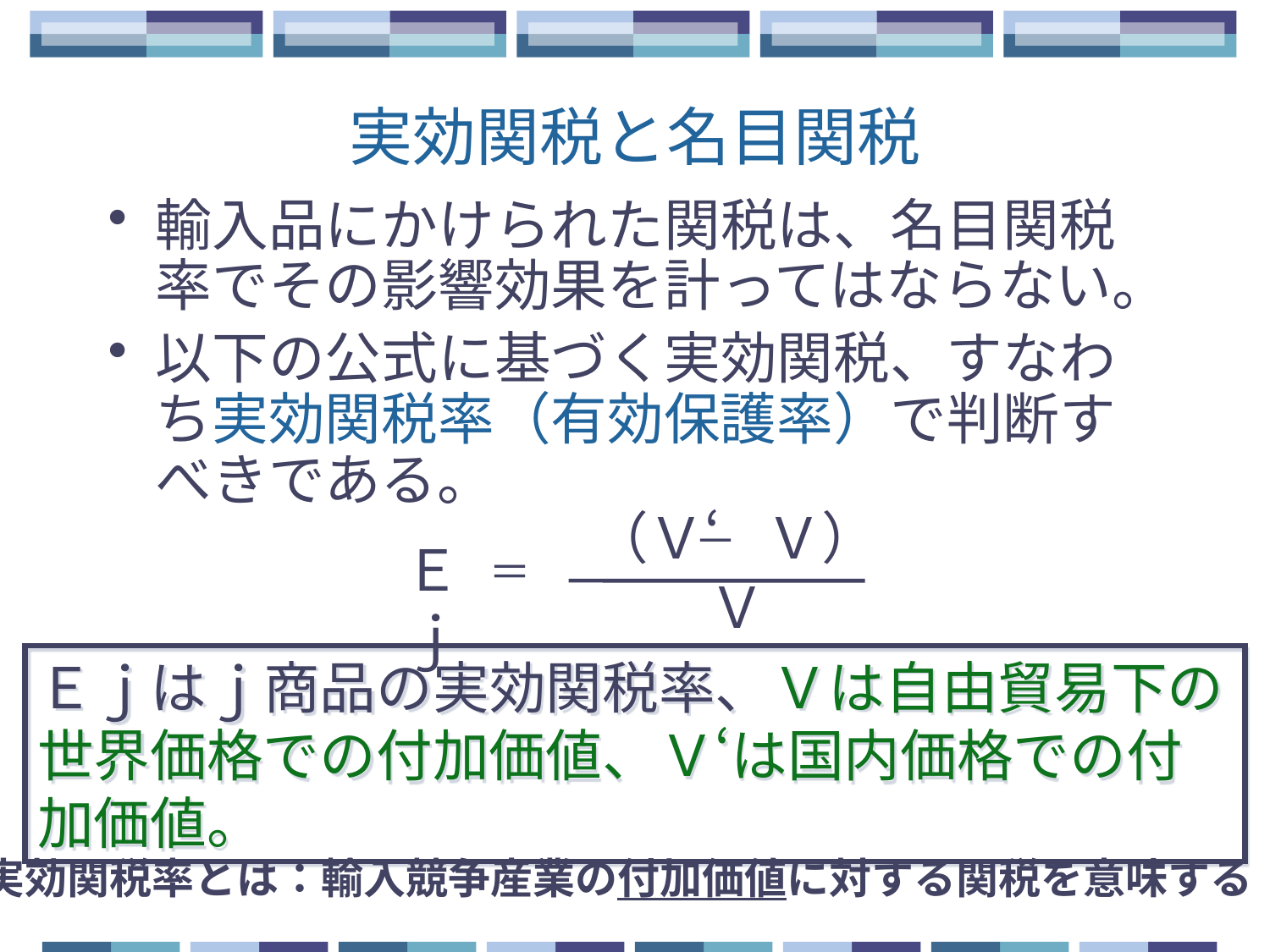

# 実効関税と名目関税
輸入品にかけられた関税は、名目関税率でその影響効果を計ってはならない。
以下の公式に基づく実効関税、すなわち実効関税率（有効保護率）で判断すべきである。

（Ｖ‘
Ｖ）
－
Ｅｊ
＝
Ｖ

Ｅｊはｊ商品の実効関税率、Ｖは自由貿易下の世界価格での付加価値、Ｖ‘は国内価格での付加価値。
実効関税率とは：輸入競争産業の付加価値に対する関税を意味する